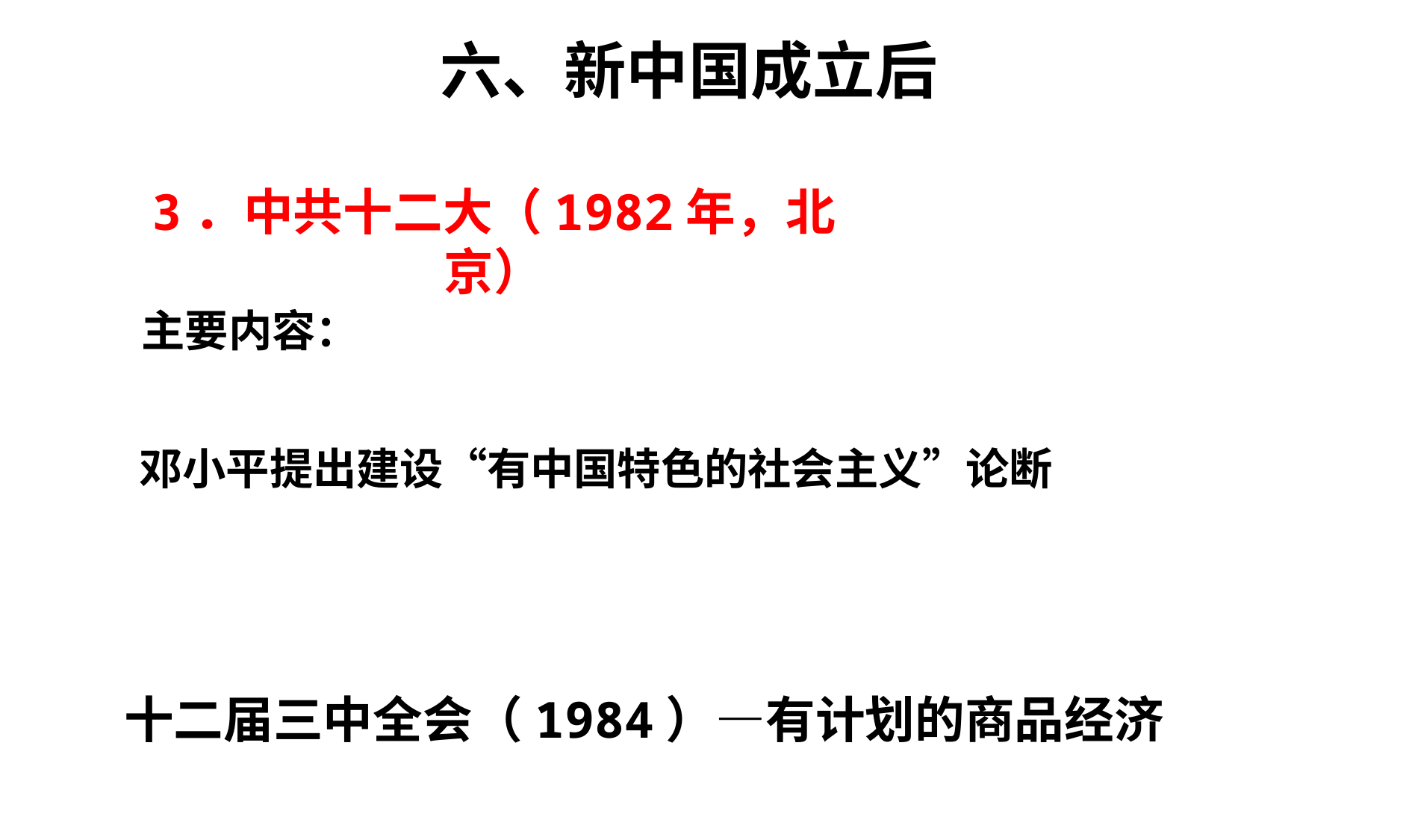

六、新中国成立后
3．中共十二大（1982年，北京）
主要内容：
邓小平提出建设“有中国特色的社会主义”论断
十二届三中全会（1984）—有计划的商品经济